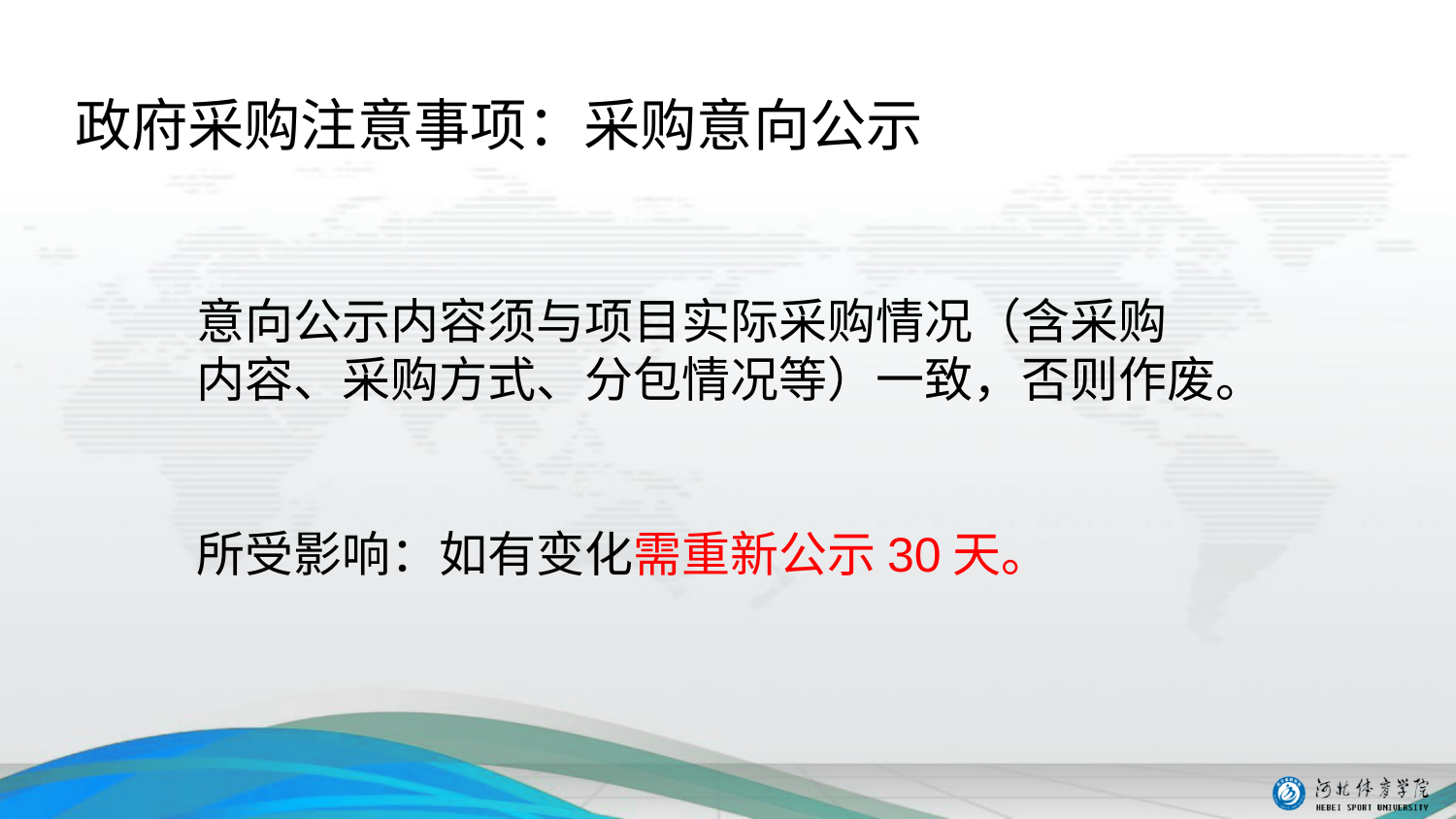

政府采购注意事项：采购意向公示

意向公示内容须与项目实际采购情况（含采购         内容、采购方式、分包情况等）一致，否则作废。

所受影响：如有变化需重新公示30天。